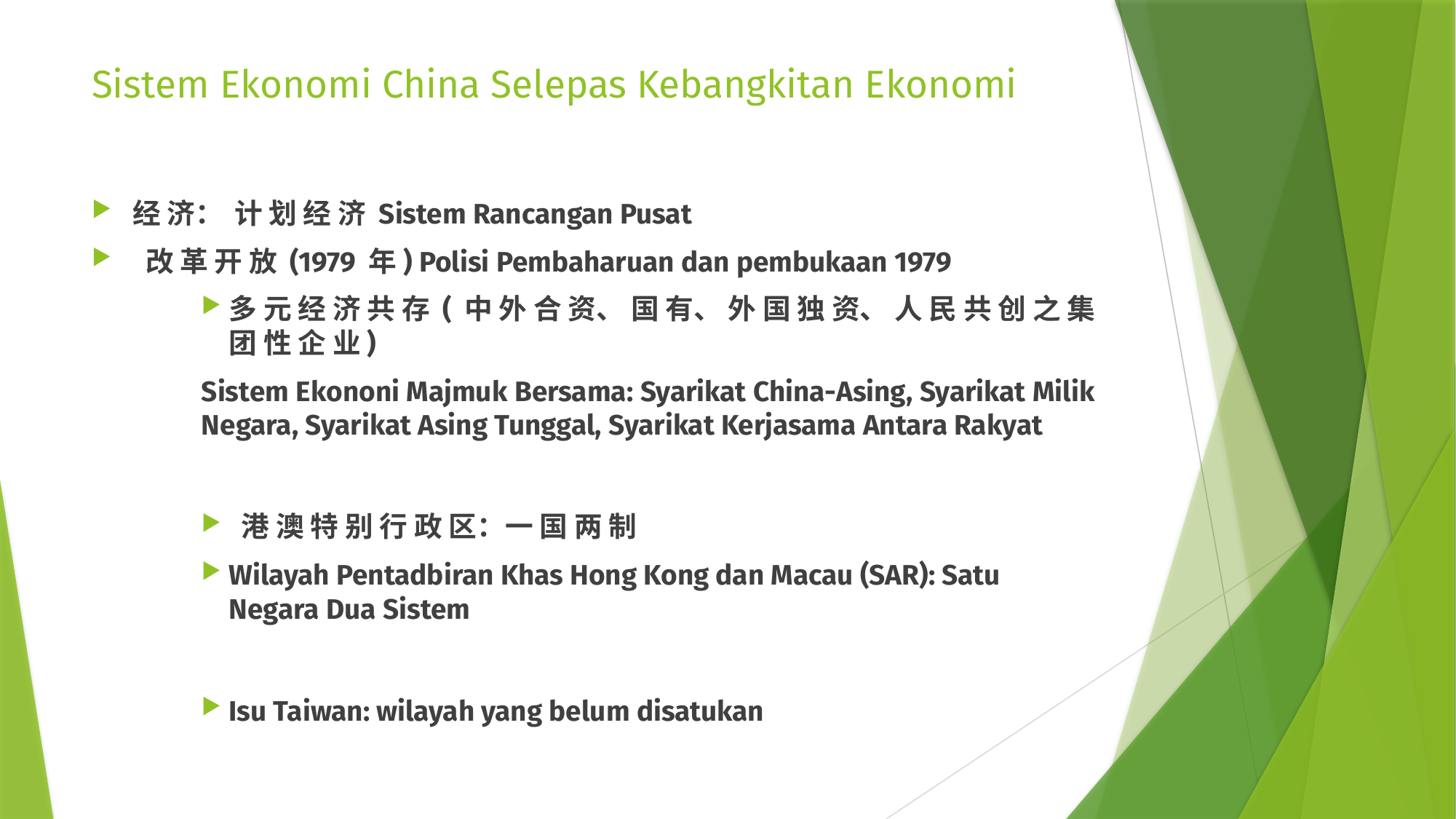

# Sistem Ekonomi China Selepas Kebangkitan Ekonomi
经 济： 	计 划 经 济 Sistem Rancangan Pusat
 改 革 开 放 (1979 年) Polisi Pembaharuan dan pembukaan 1979
多 元 经 济 共 存 ( 中 外 合 资、 国 有、 外 国 独 资、 人 民 共 创 之 集 团 性 企 业)
Sistem Ekononi Majmuk Bersama: Syarikat China-Asing, Syarikat Milik Negara, Syarikat Asing Tunggal, Syarikat Kerjasama Antara Rakyat

 港 澳 特 别 行 政 区：一 国 两 制
Wilayah Pentadbiran Khas Hong Kong dan Macau (SAR): Satu Negara Dua Sistem

Isu Taiwan: wilayah yang belum disatukan